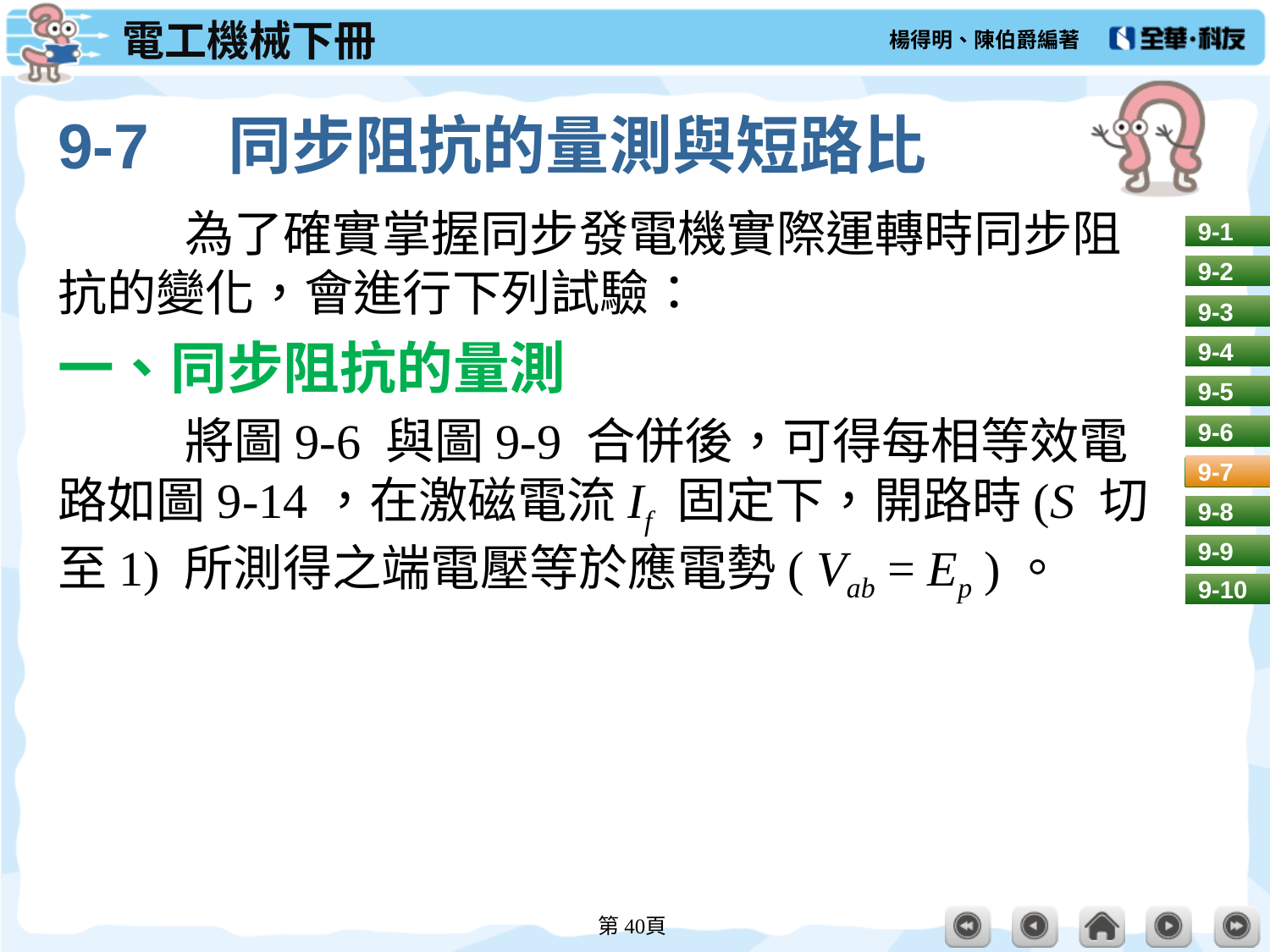

# 9-7　同步阻抗的量測與短路比
	為了確實掌握同步發電機實際運轉時同步阻抗的變化，會進行下列試驗：
一、同步阻抗的量測
	將圖9-6 與圖9-9 合併後，可得每相等效電路如圖9-14，在激磁電流If 固定下，開路時(S 切至1) 所測得之端電壓等於應電勢( Vab = Ep )。